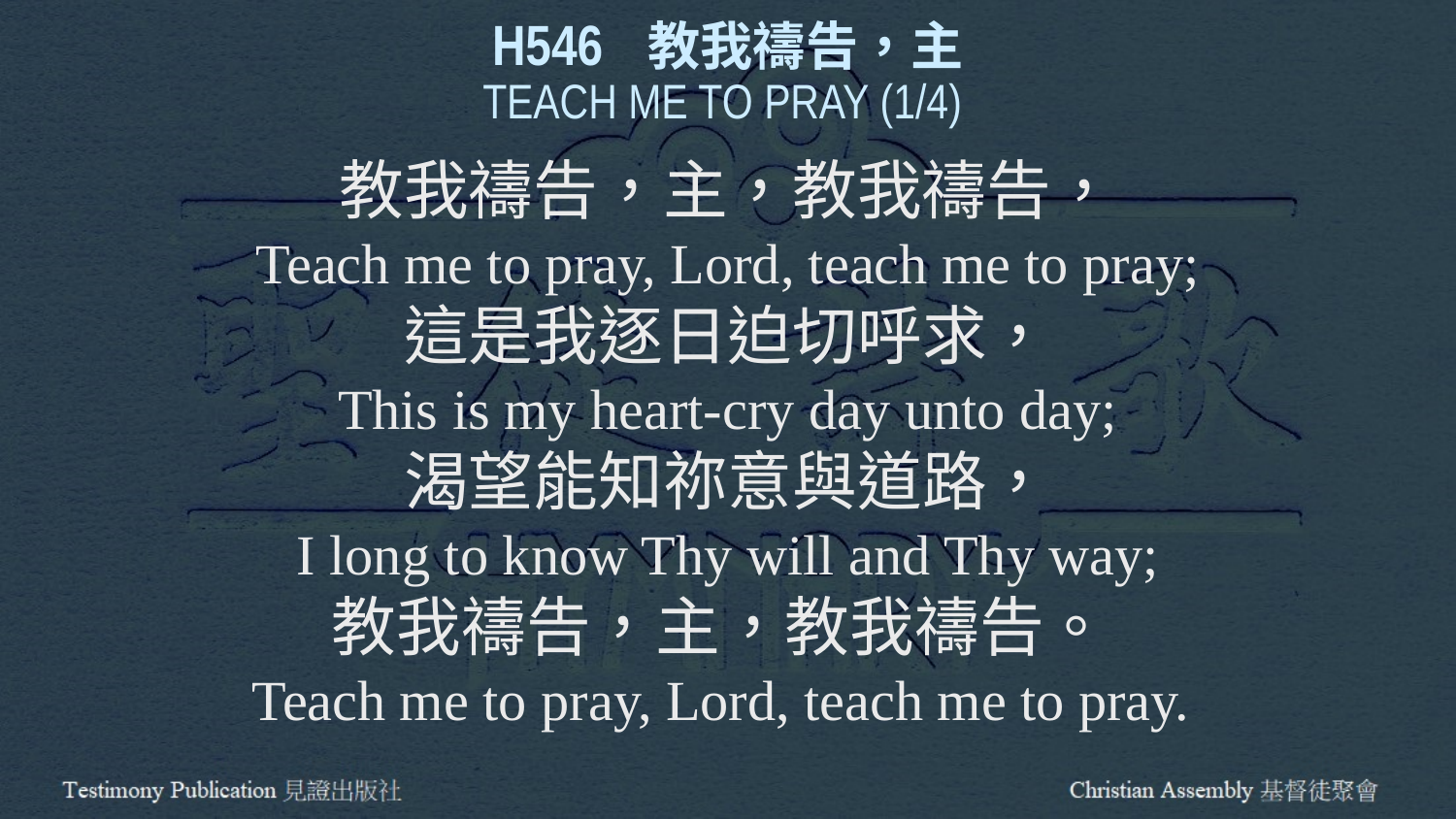

H546  教我禱告，主
TEACH ME TO PRAY (1/4)
教我禱告，主，教我禱告，
Teach me to pray, Lord, teach me to pray;
這是我逐日迫切呼求，
This is my heart-cry day unto day;
渴望能知祢意與道路，
I long to know Thy will and Thy way;
教我禱告，主，教我禱告。
Teach me to pray, Lord, teach me to pray.